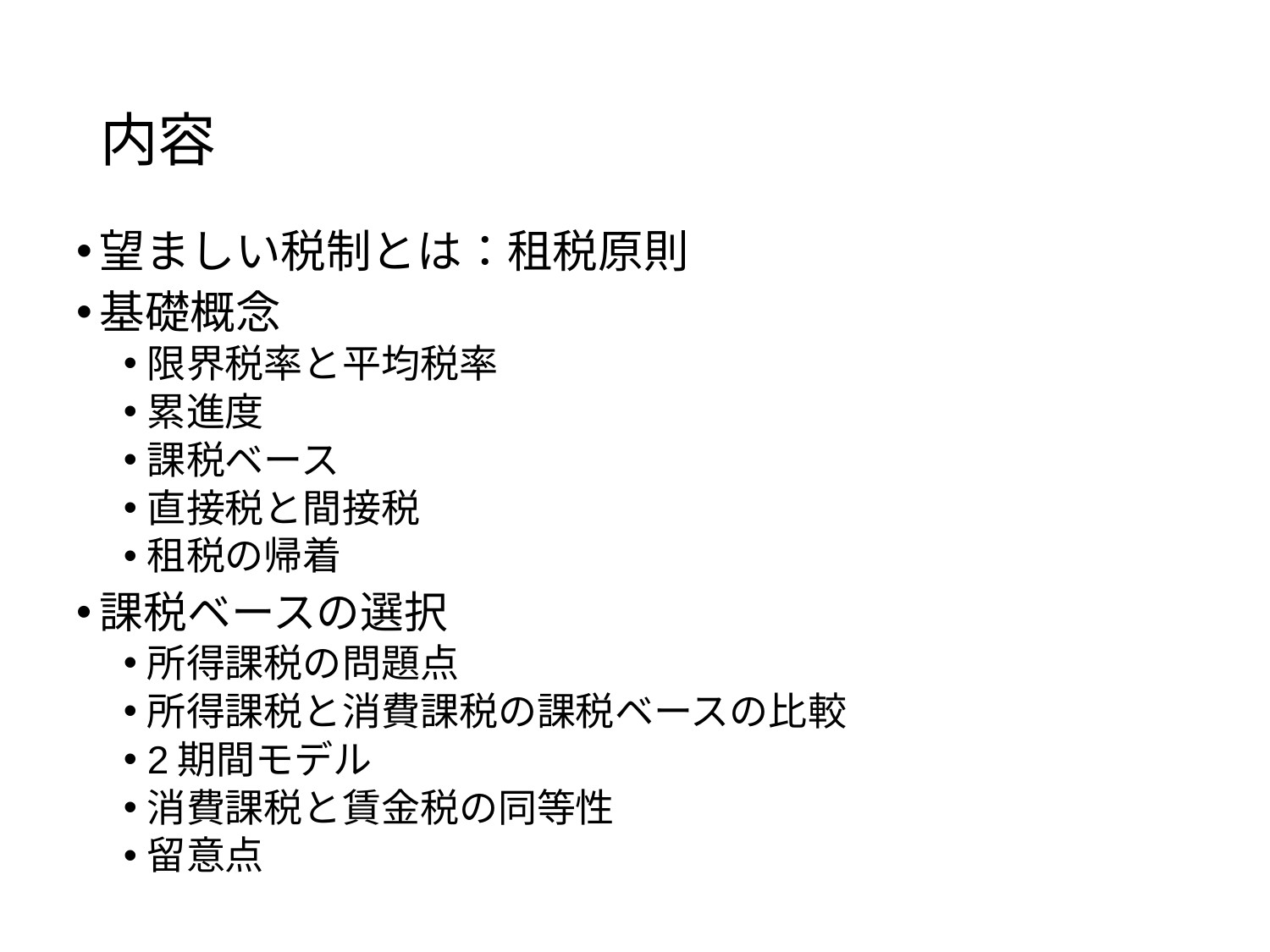

# 内容
望ましい税制とは：租税原則
基礎概念
限界税率と平均税率
累進度
課税ベース
直接税と間接税
租税の帰着
課税ベースの選択
所得課税の問題点
所得課税と消費課税の課税ベースの比較
2期間モデル
消費課税と賃金税の同等性
留意点